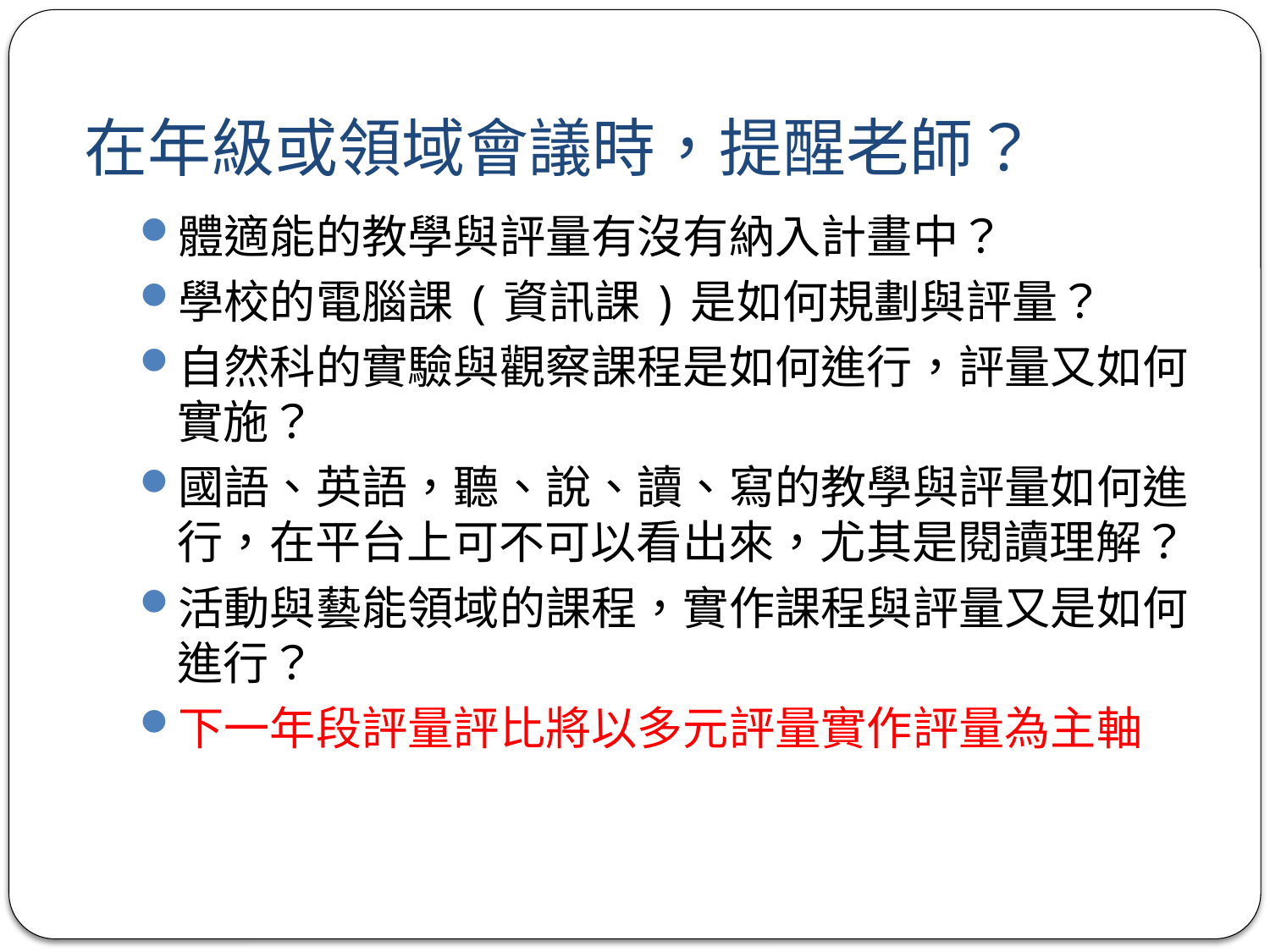

# 在年級或領域會議時，提醒老師？
體適能的教學與評量有沒有納入計畫中？
學校的電腦課(資訊課)是如何規劃與評量？
自然科的實驗與觀察課程是如何進行，評量又如何實施？
國語、英語，聽、說、讀、寫的教學與評量如何進行，在平台上可不可以看出來，尤其是閱讀理解？
活動與藝能領域的課程，實作課程與評量又是如何進行？
下一年段評量評比將以多元評量實作評量為主軸